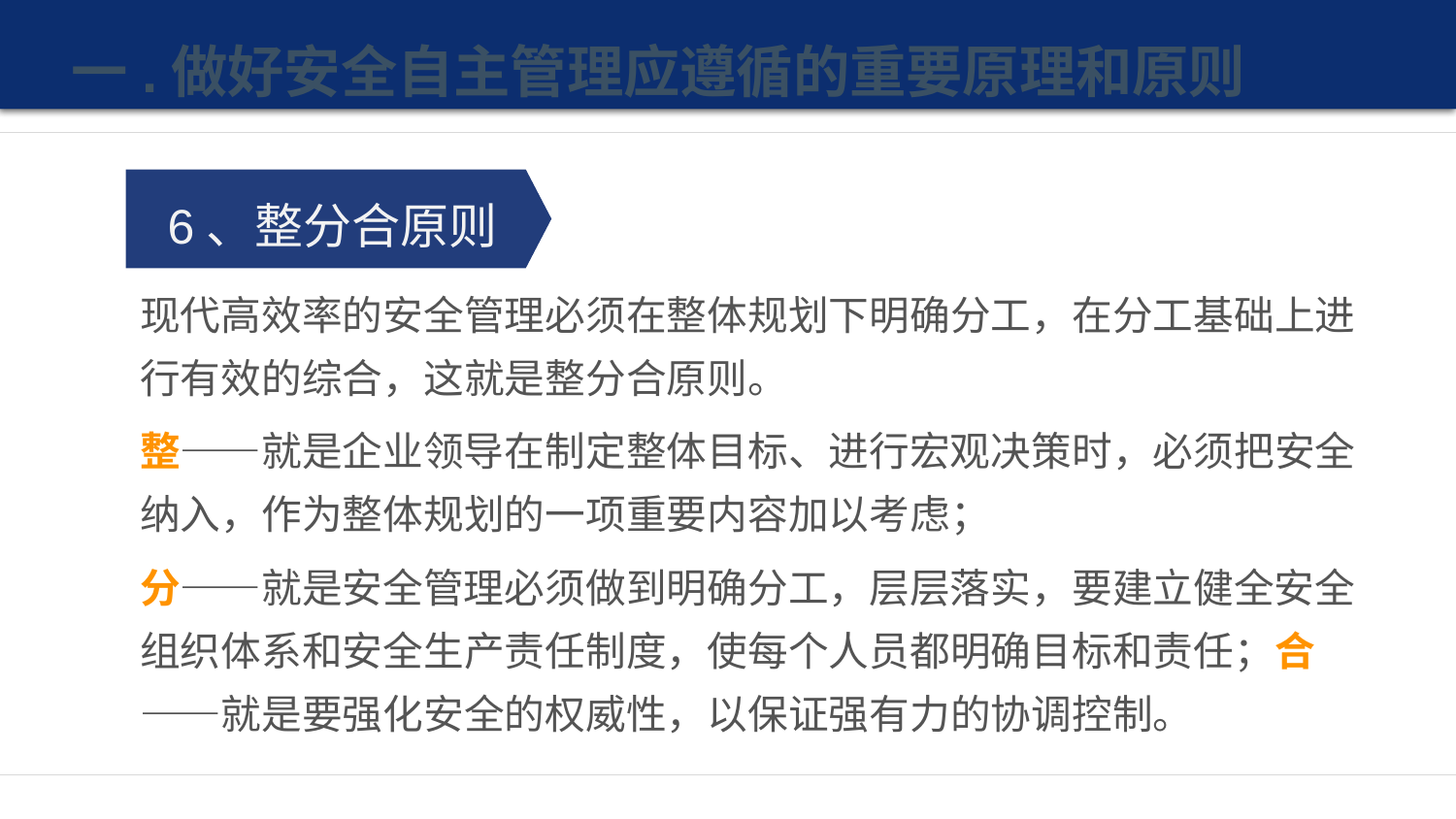

一.做好安全自主管理应遵循的重要原理和原则
6、整分合原则
现代高效率的安全管理必须在整体规划下明确分工，在分工基础上进行有效的综合，这就是整分合原则。
整——就是企业领导在制定整体目标、进行宏观决策时，必须把安全纳入，作为整体规划的一项重要内容加以考虑；
分——就是安全管理必须做到明确分工，层层落实，要建立健全安全组织体系和安全生产责任制度，使每个人员都明确目标和责任；合——就是要强化安全的权威性，以保证强有力的协调控制。